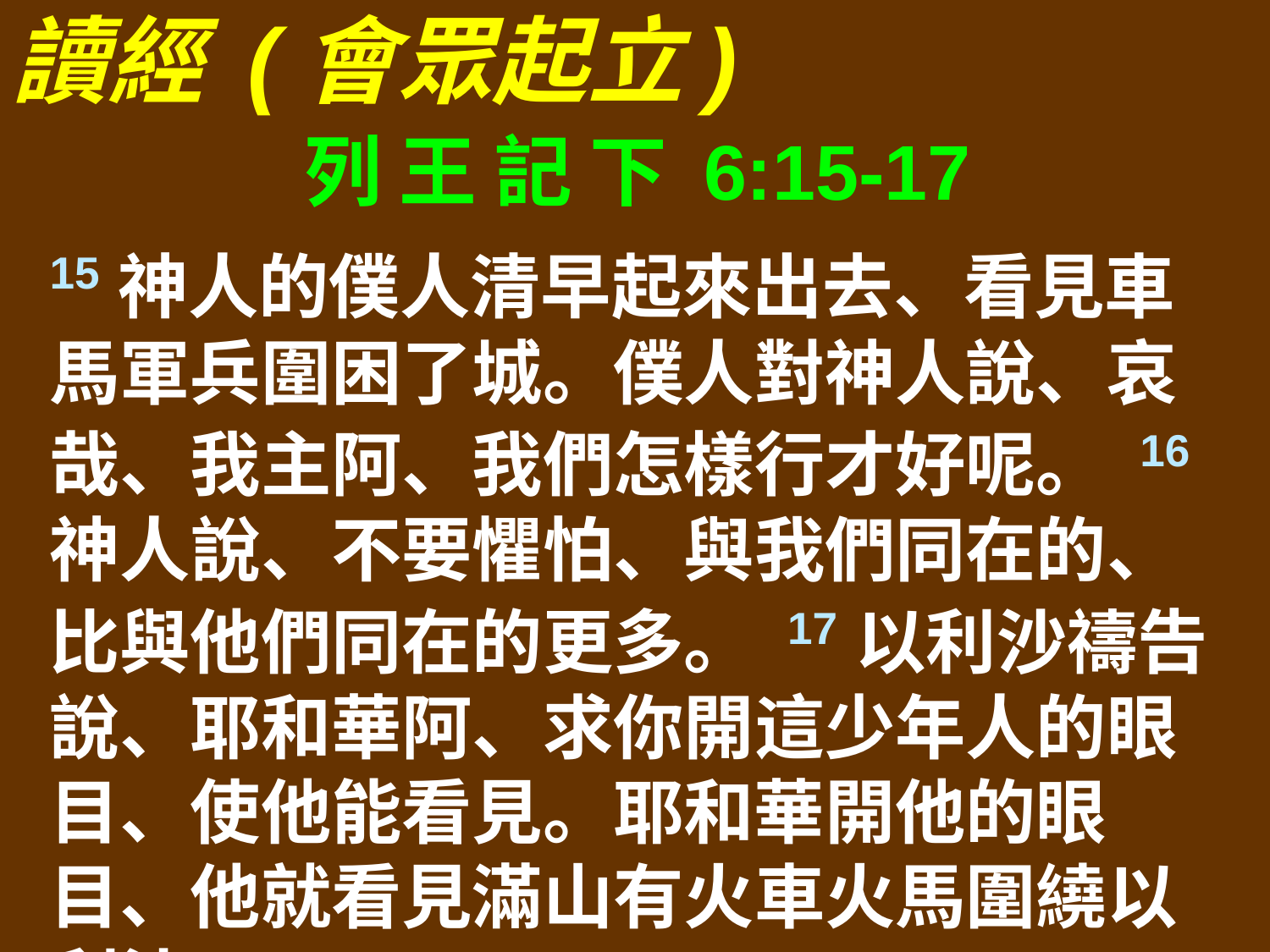

讀經 (會眾起立)
列 王 記 下 6:15-17
15神人的僕人清早起來出去、看見車馬軍兵圍困了城。僕人對神人說、哀哉、我主阿、我們怎樣行才好呢。 16神人說、不要懼怕、與我們同在的、比與他們同在的更多。 17以利沙禱告說、耶和華阿、求你開這少年人的眼目、使他能看見。耶和華開他的眼目、他就看見滿山有火車火馬圍繞以利沙。